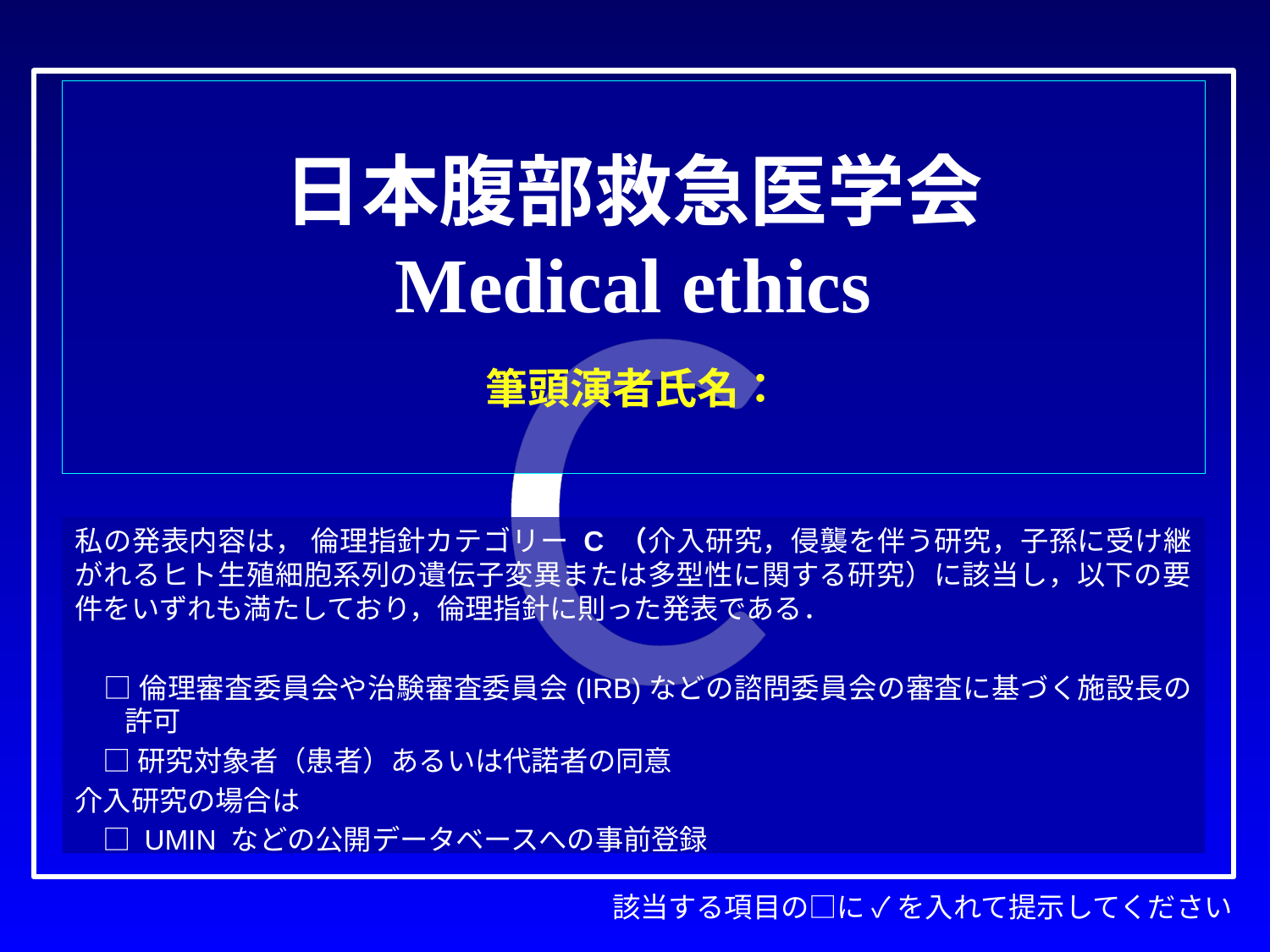

# 日本腹部救急医学会 Medical ethics 　 筆頭演者氏名：
C
私の発表内容は， 倫理指針カテゴリー C （介入研究，侵襲を伴う研究，子孫に受け継がれるヒト生殖細胞系列の遺伝子変異または多型性に関する研究）に該当し，以下の要件をいずれも満たしており，倫理指針に則った発表である．

　□ 倫理審査委員会や治験審査委員会(IRB)などの諮問委員会の審査に基づく施設長の許可
　□ 研究対象者（患者）あるいは代諾者の同意
介入研究の場合は
　□ UMIN などの公開データベースへの事前登録
該当する項目の□に ✓ を入れて提示してください